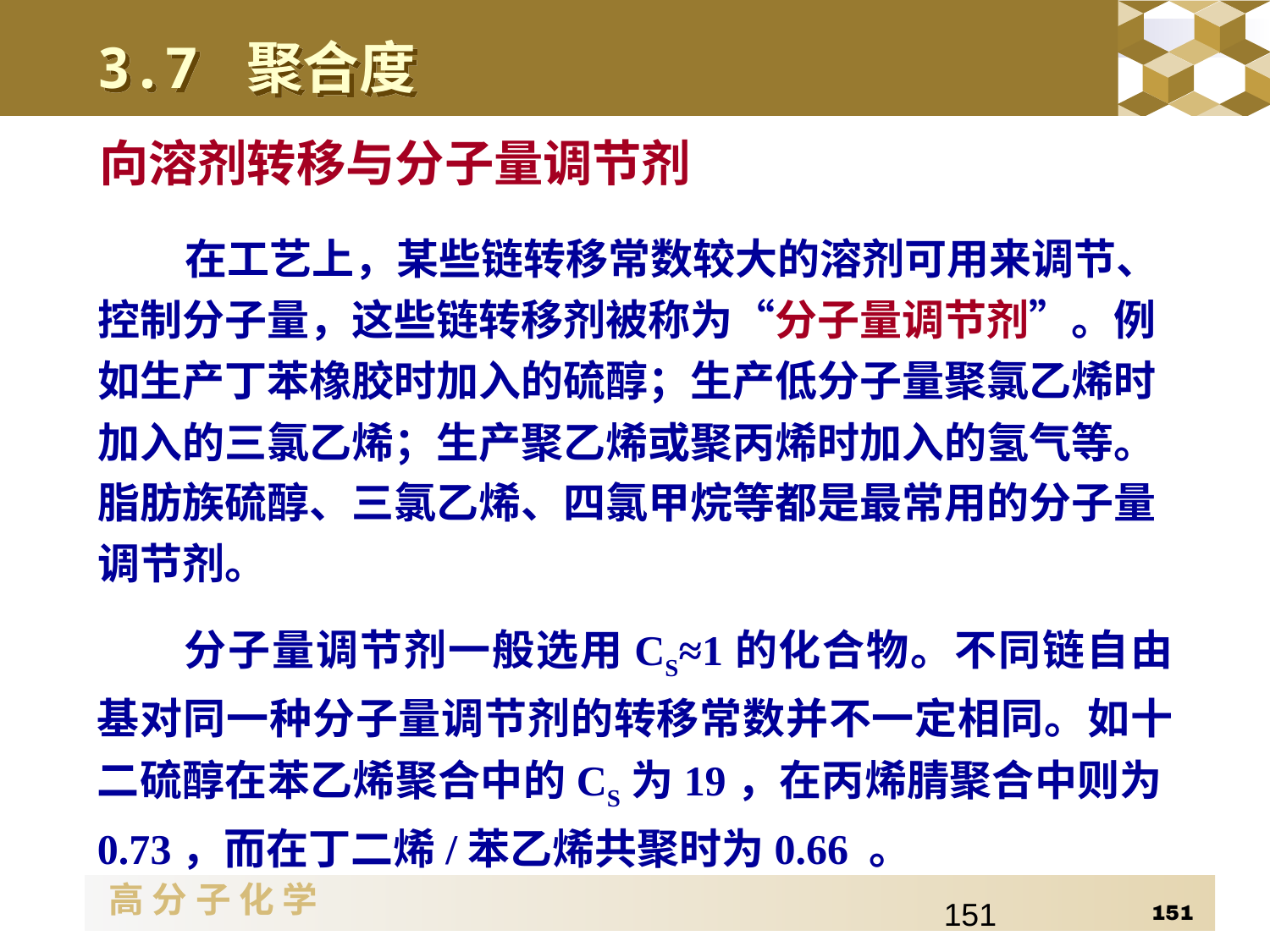

3.7 聚合度
向溶剂转移与分子量调节剂
在工艺上，某些链转移常数较大的溶剂可用来调节、控制分子量，这些链转移剂被称为“分子量调节剂”。例如生产丁苯橡胶时加入的硫醇；生产低分子量聚氯乙烯时加入的三氯乙烯；生产聚乙烯或聚丙烯时加入的氢气等。脂肪族硫醇、三氯乙烯、四氯甲烷等都是最常用的分子量调节剂。
分子量调节剂一般选用CS≈1的化合物。不同链自由基对同一种分子量调节剂的转移常数并不一定相同。如十二硫醇在苯乙烯聚合中的CS为19，在丙烯腈聚合中则为0.73，而在丁二烯/苯乙烯共聚时为0.66 。
151